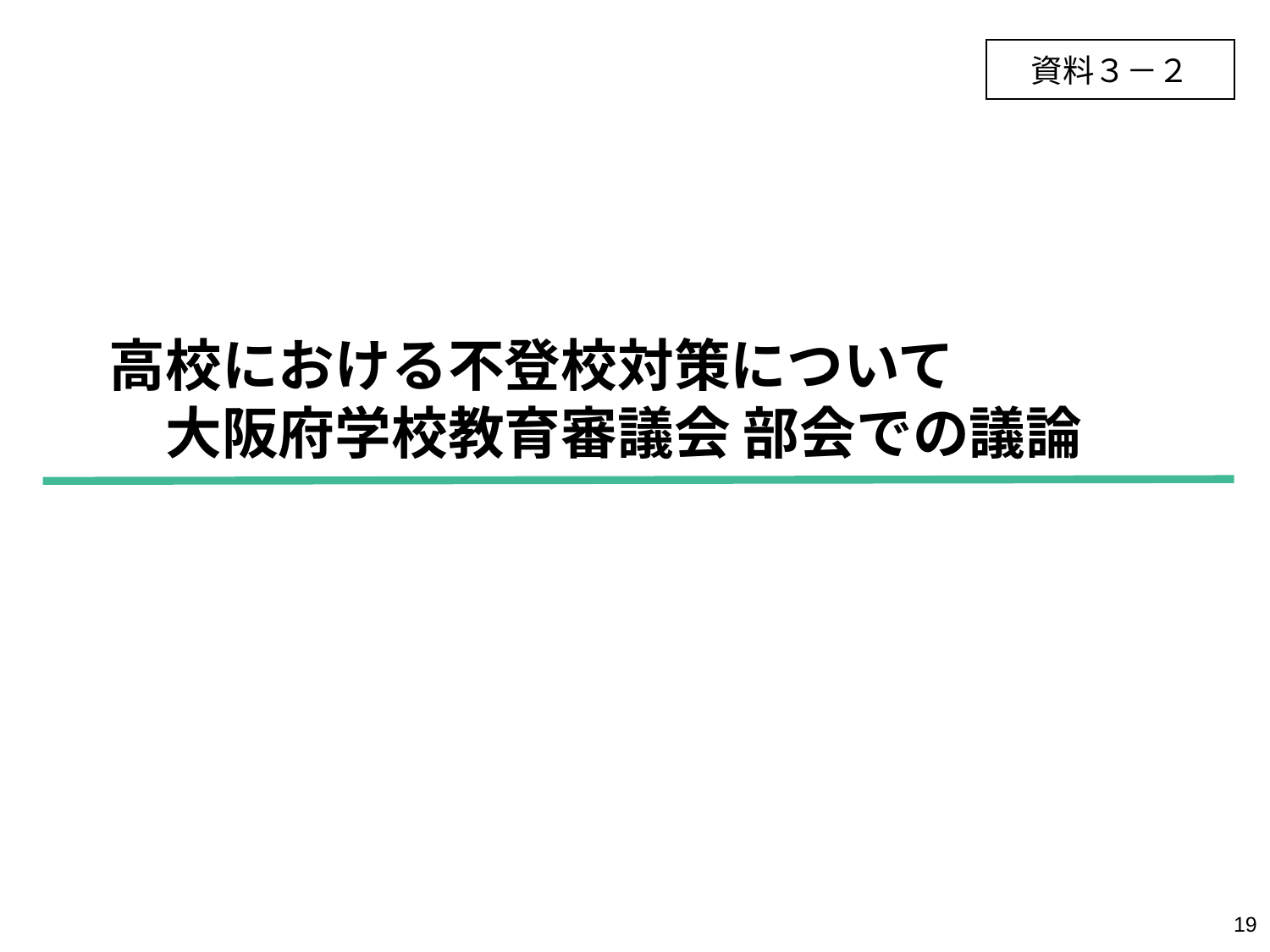

資料３－２
　高校における不登校対策について
　　大阪府学校教育審議会 部会での議論
19